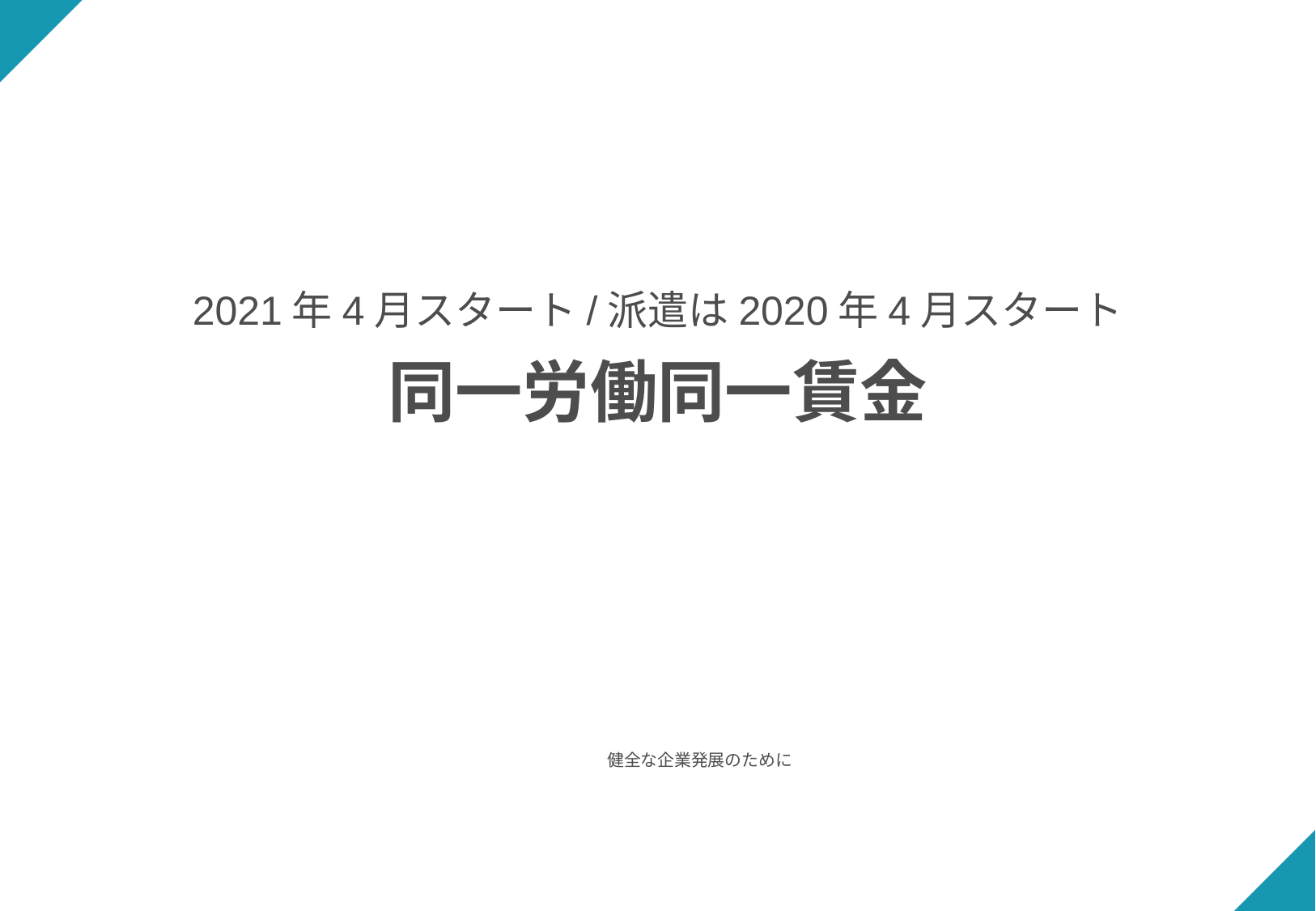

#
2021年4月スタート/派遣は2020年4月スタート
同一労働同一賃金
健全な企業発展のために

33